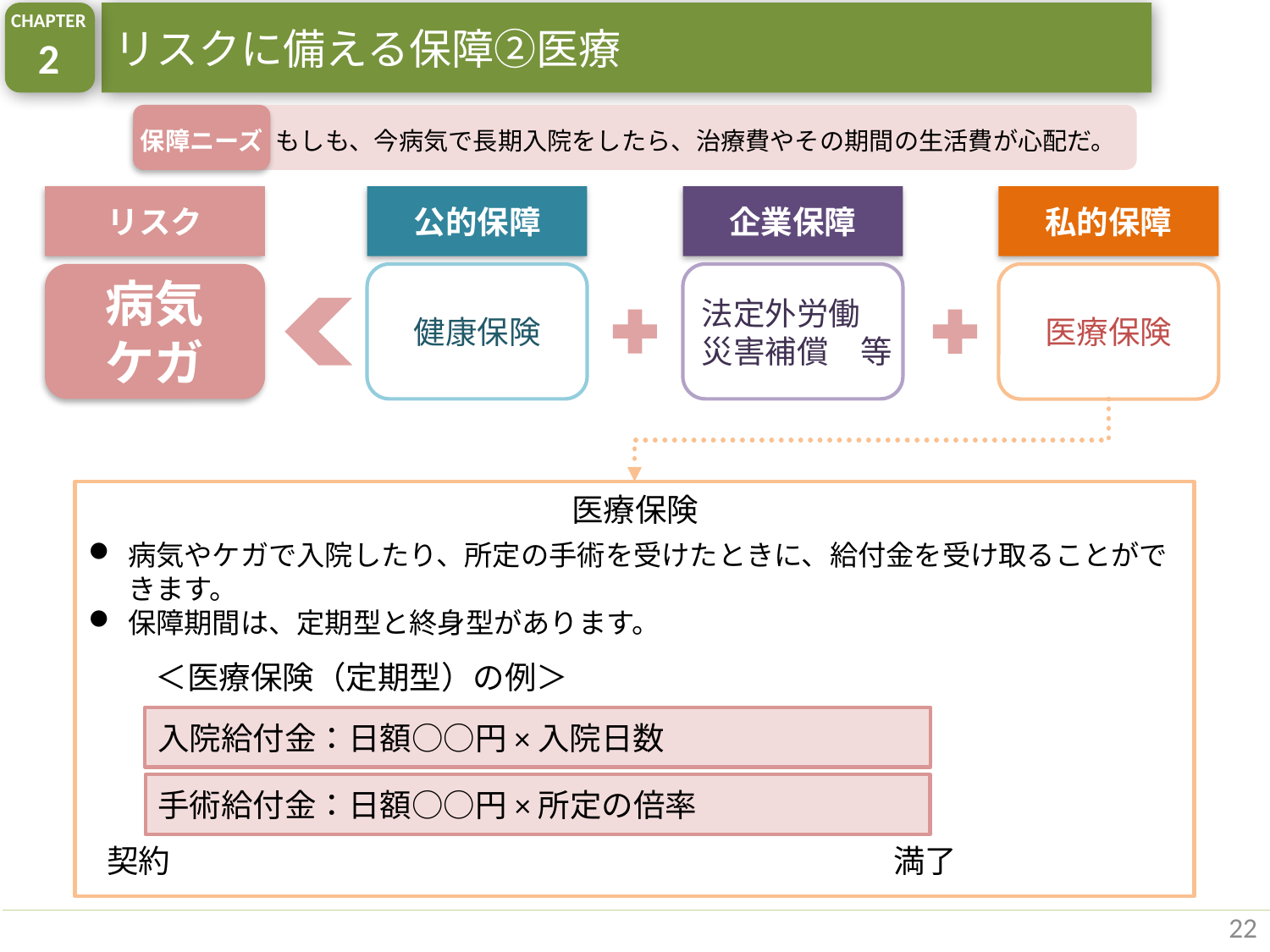

CHAPTER
2
リスクに備える保障②医療
	もしも、今病気で長期入院をしたら、治療費やその期間の生活費が心配だ。
保障ニーズ
リスク
公的保障
企業保障
私的保障
病気
ケガ
健康保険
法定外労働
災害補償　等
医療保険

医療保険
病気やケガで入院したり、所定の手術を受けたときに、給付金を受け取ることができます。
保障期間は、定期型と終身型があります。
＜医療保険（定期型）の例＞
入院給付金：日額○○円×入院日数
手術給付金：日額○○円×所定の倍率
契約
満了
22